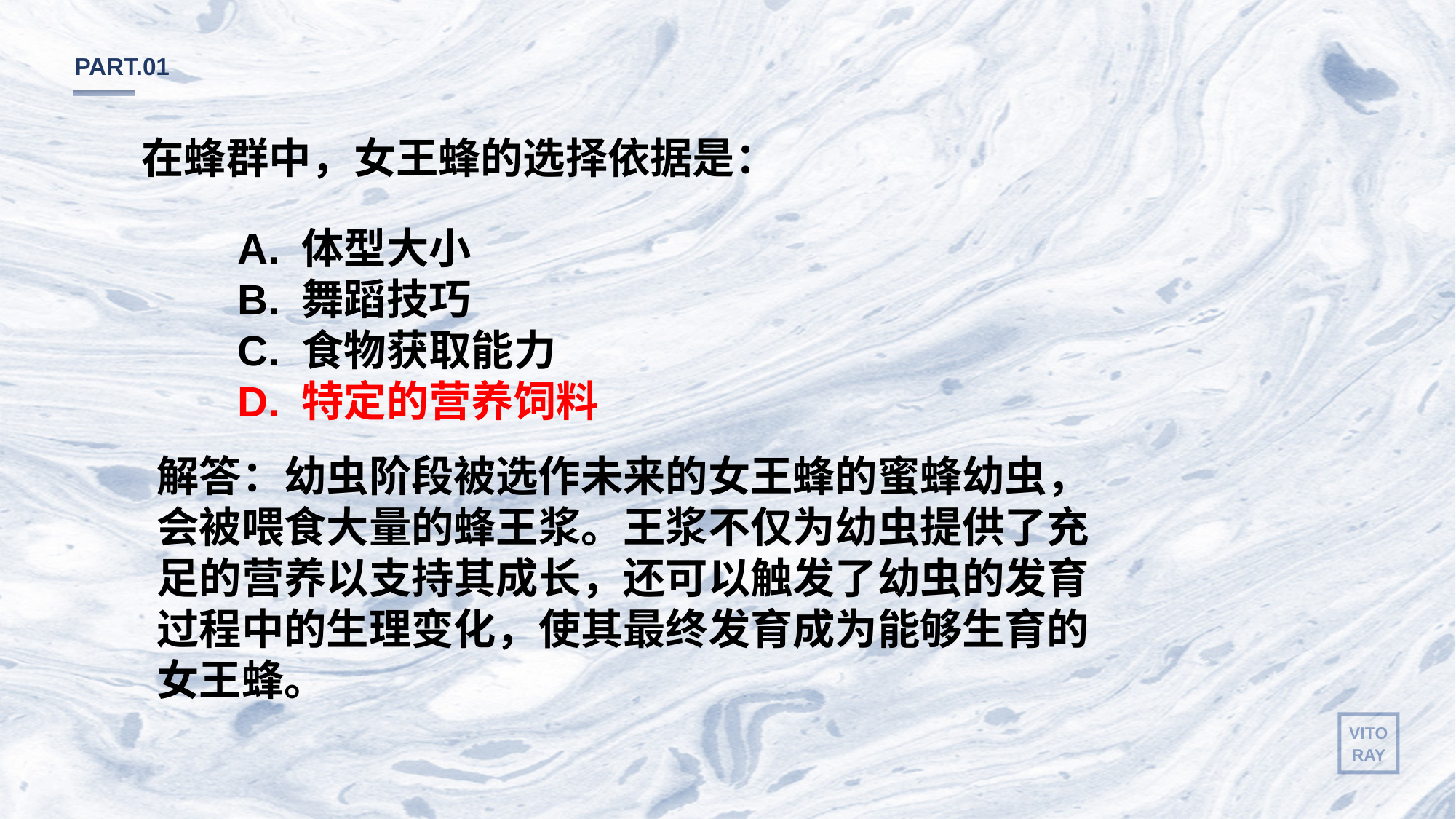

PART.01

在蜂群中，女王蜂的选择依据是：

A. 体型大小
B. 舞蹈技巧
C. 食物获取能力
D. 特定的营养饲料
解答：幼虫阶段被选作未来的女王蜂的蜜蜂幼虫，会被喂食大量的蜂王浆。王浆不仅为幼虫提供了充足的营养以支持其成长，还可以触发了幼虫的发育过程中的生理变化，使其最终发育成为能够生育的女王蜂。

VITO
RAY